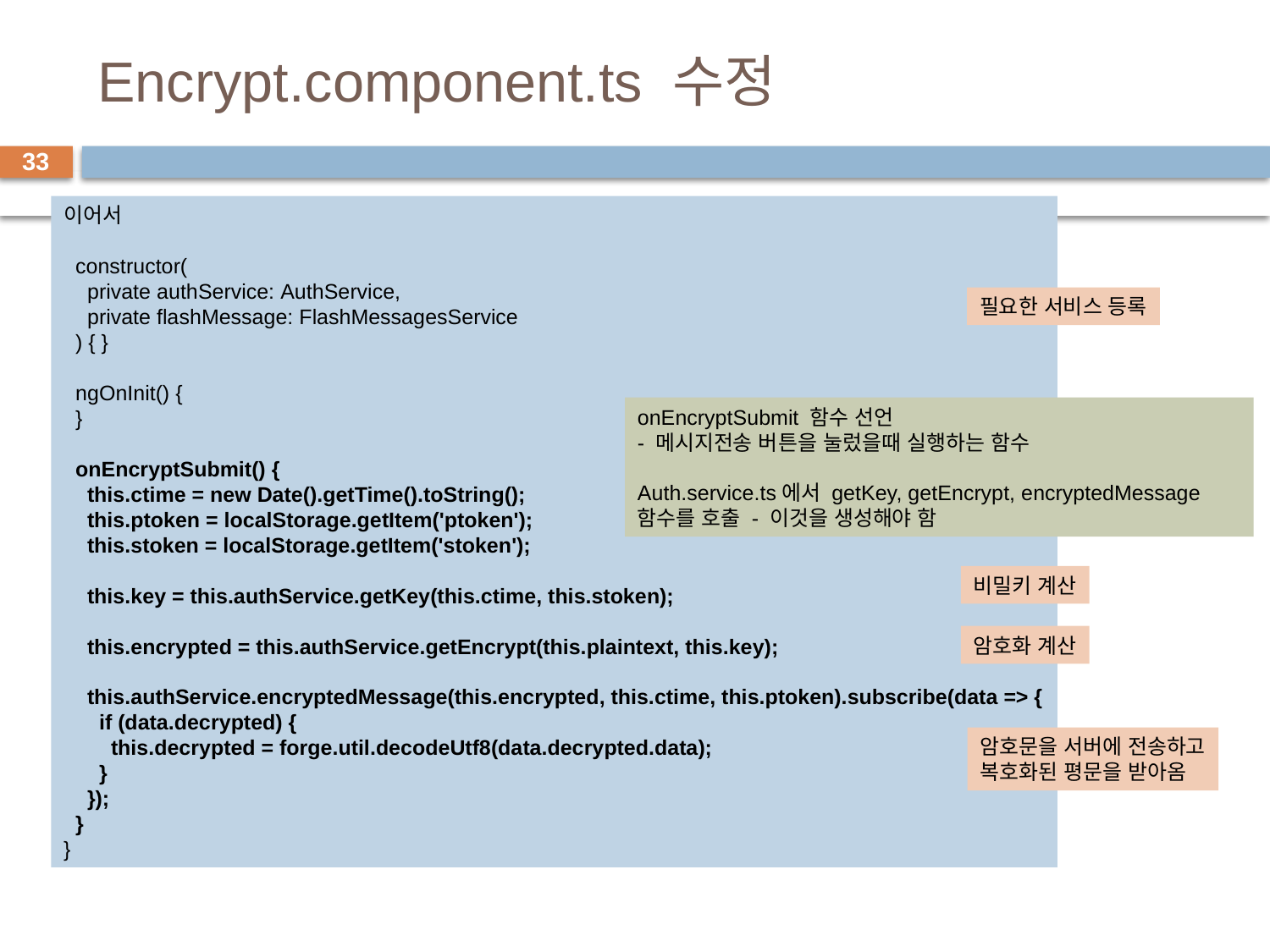

# Encrypt.component.ts 수정
33
이어서
  constructor(
    private authService: AuthService,
    private flashMessage: FlashMessagesService
  ) { }
  ngOnInit() {
  }
  onEncryptSubmit() {
    this.ctime = new Date().getTime().toString();
    this.ptoken = localStorage.getItem('ptoken');
    this.stoken = localStorage.getItem('stoken');

    this.key = this.authService.getKey(this.ctime, this.stoken);

    this.encrypted = this.authService.getEncrypt(this.plaintext, this.key);

    this.authService.encryptedMessage(this.encrypted, this.ctime, this.ptoken).subscribe(data => {
      if (data.decrypted) {
        this.decrypted = forge.util.decodeUtf8(data.decrypted.data);
      }
    });
  }
}
필요한 서비스 등록
onEncryptSubmit 함수 선언
- 메시지전송 버튼을 눌렀을때 실행하는 함수

Auth.service.ts에서 getKey, getEncrypt, encryptedMessage
함수를 호출 - 이것을 생성해야 함
비밀키 계산
암호화 계산
암호문을 서버에 전송하고
복호화된 평문을 받아옴